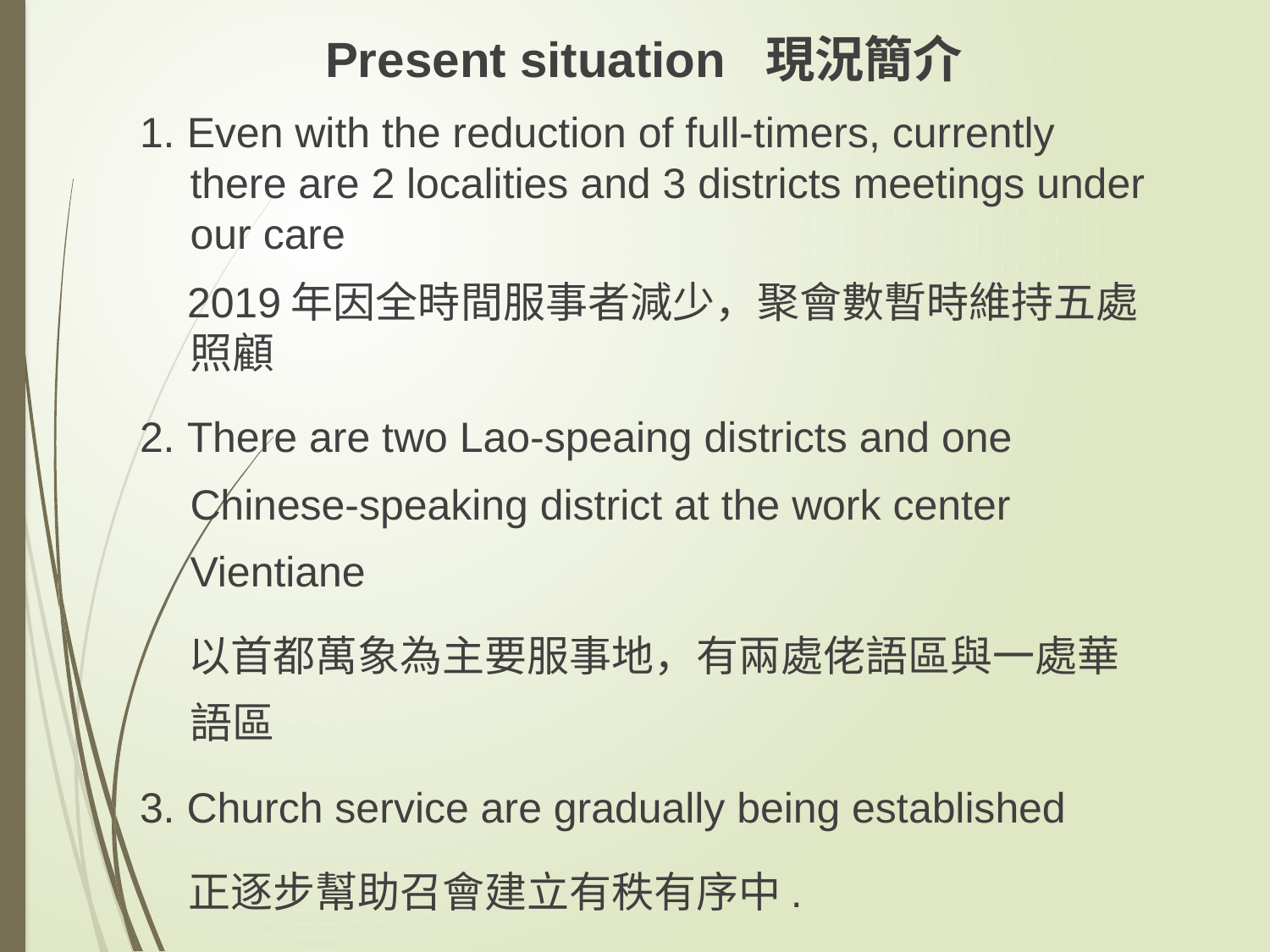

Present situation  現況簡介
1. Even with the reduction of full-timers, currently there are 2 localities and 3 districts meetings under our care
    2019年因全時間服事者減少，聚會數暫時維持五處照顧
2. There are two Lao-speaing districts and one Chinese-speaking district at the work center Vientiane
    以首都萬象為主要服事地，有兩處佬語區與一處華語區
3. Church service are gradually being established
    正逐步幫助召會建立有秩有序中.